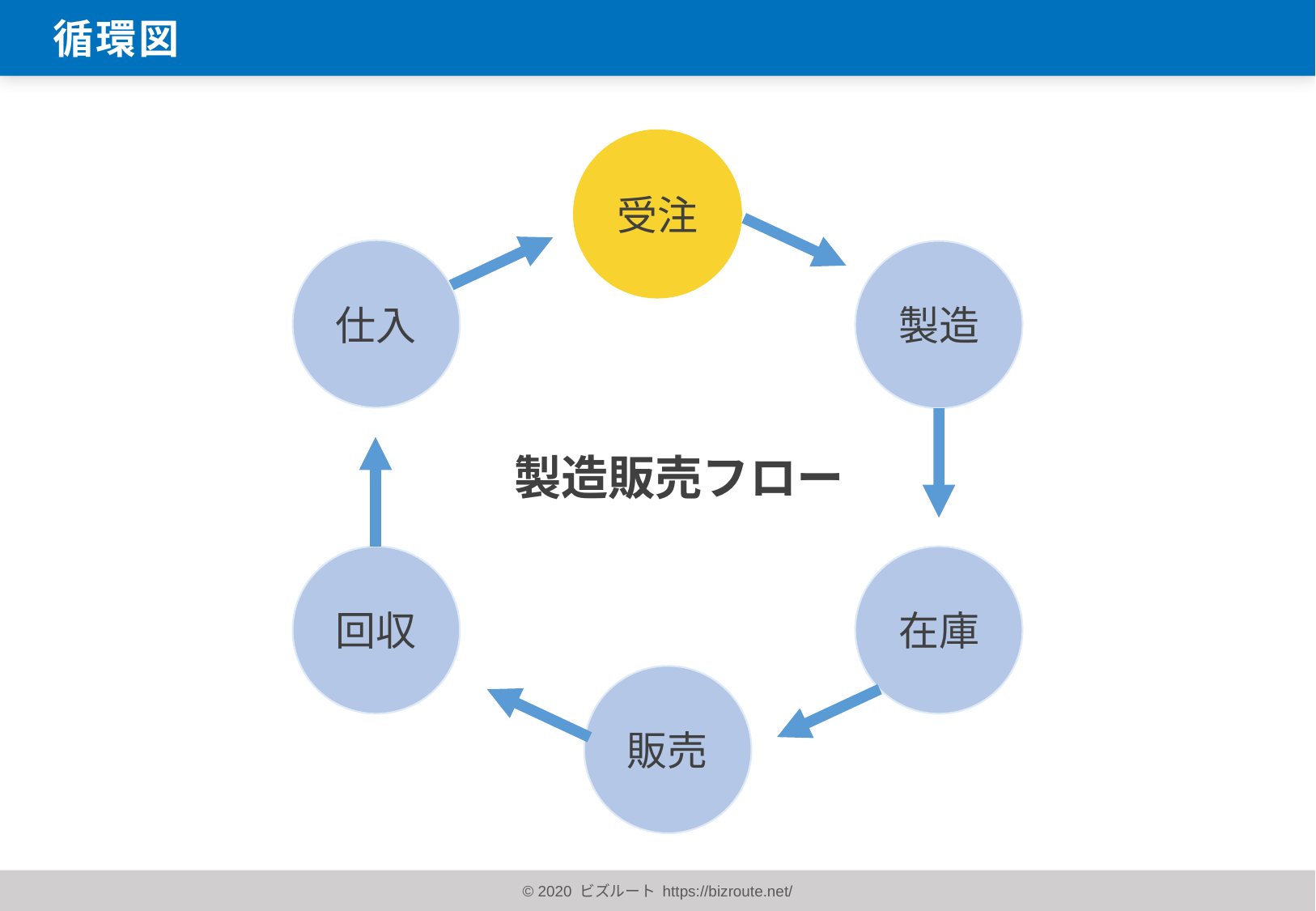

循環図
受注
仕入
製造
製造販売フロー
回収
在庫
販売

© 2020 ビズルート https://bizroute.net/